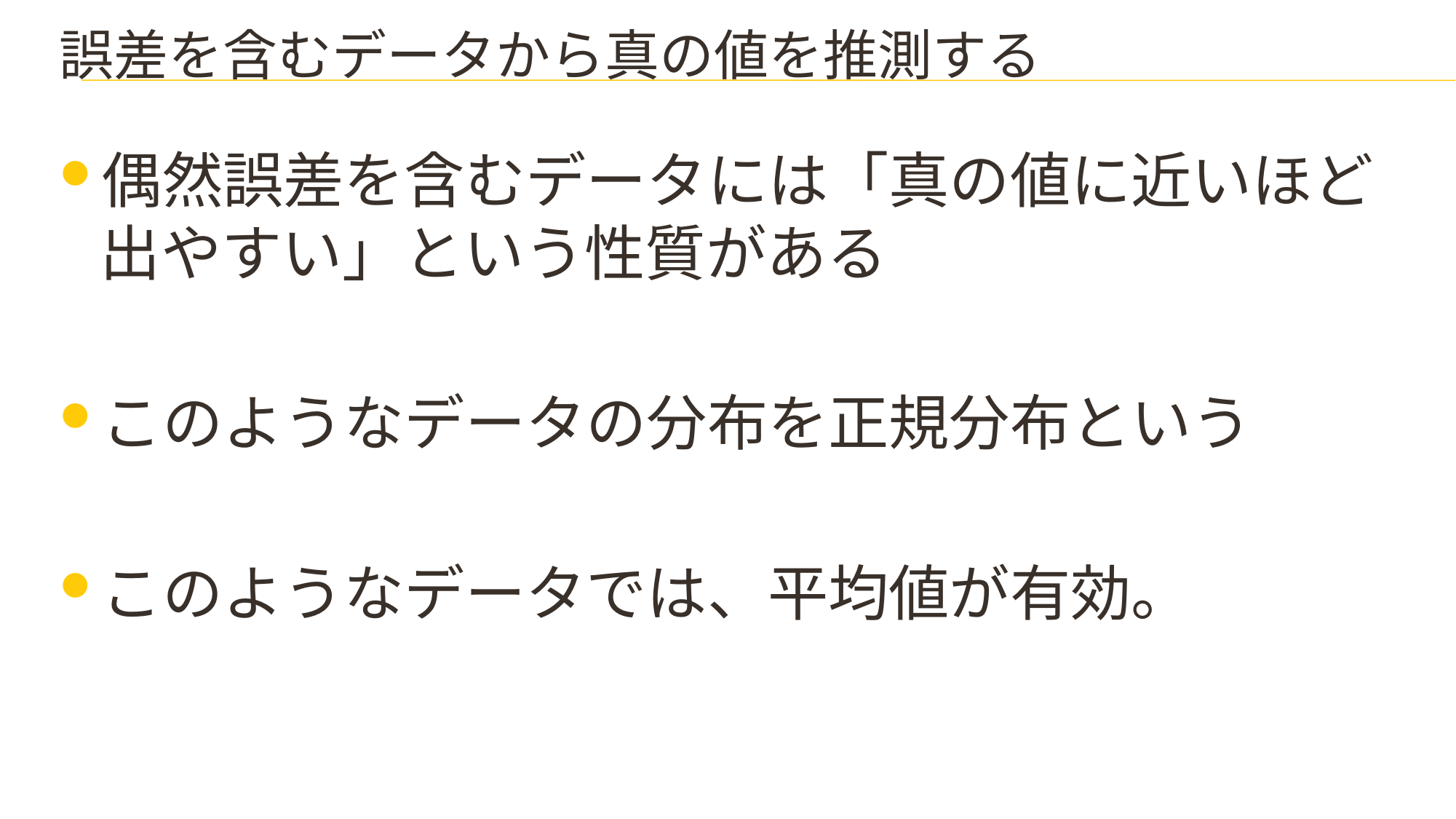

# 誤差を含むデータから真の値を推測する
偶然誤差を含むデータには「真の値に近いほど出やすい」という性質がある

このようなデータの分布を正規分布という

このようなデータでは、平均値が有効。